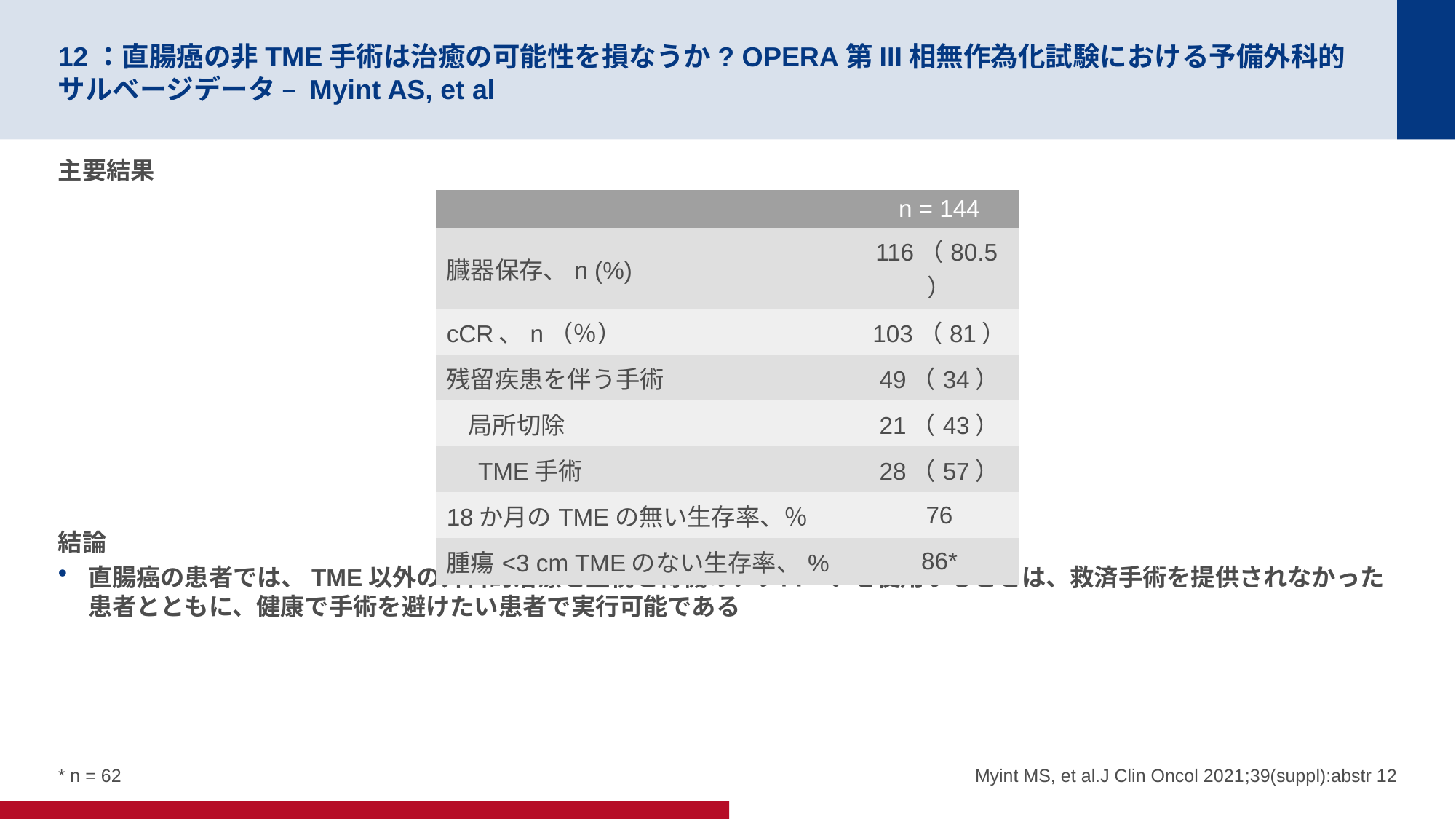

# 12：直腸癌の非TME手術は治癒の可能性を損なうか? OPERA第III相無作為化試験における予備外科的サルベージデータ – Myint AS, et al
主要結果
結論
直腸癌の患者では、TME以外の外科的治療と監視と待機のアプローチを使用することは、救済手術を提供されなかった患者とともに、健康で手術を避けたい患者で実行可能である

|  | n = 144 |
| --- | --- |
| 臓器保存、n (%) | 116（80.5） |
| cCR、n（％） | 103（81） |
| 残留疾患を伴う手術 | 49（34） |
| 局所切除 | 21（43） |
| TME手術 | 28（57） |
| 18か月のTMEの無い生存率、％ | 76 |
| 腫瘍<3 cm TMEのない生存率、% | 86\* |
* n = 62
Myint MS, et al.J Clin Oncol 2021;39(suppl):abstr 12